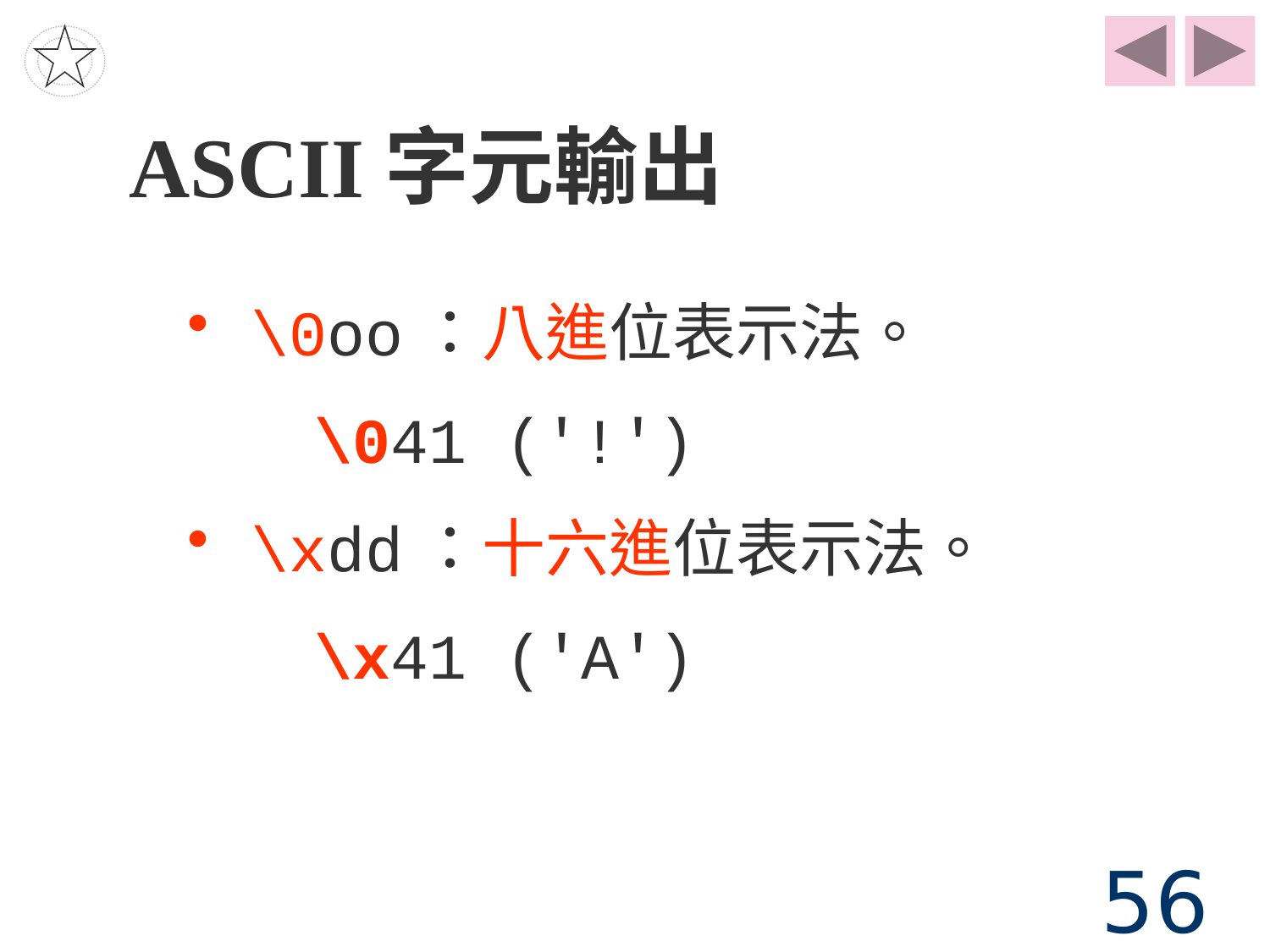

# ASCII字元輸出
\0oo：八進位表示法。
\041 ('!')
\xdd：十六進位表示法。
\x41 ('A')
56